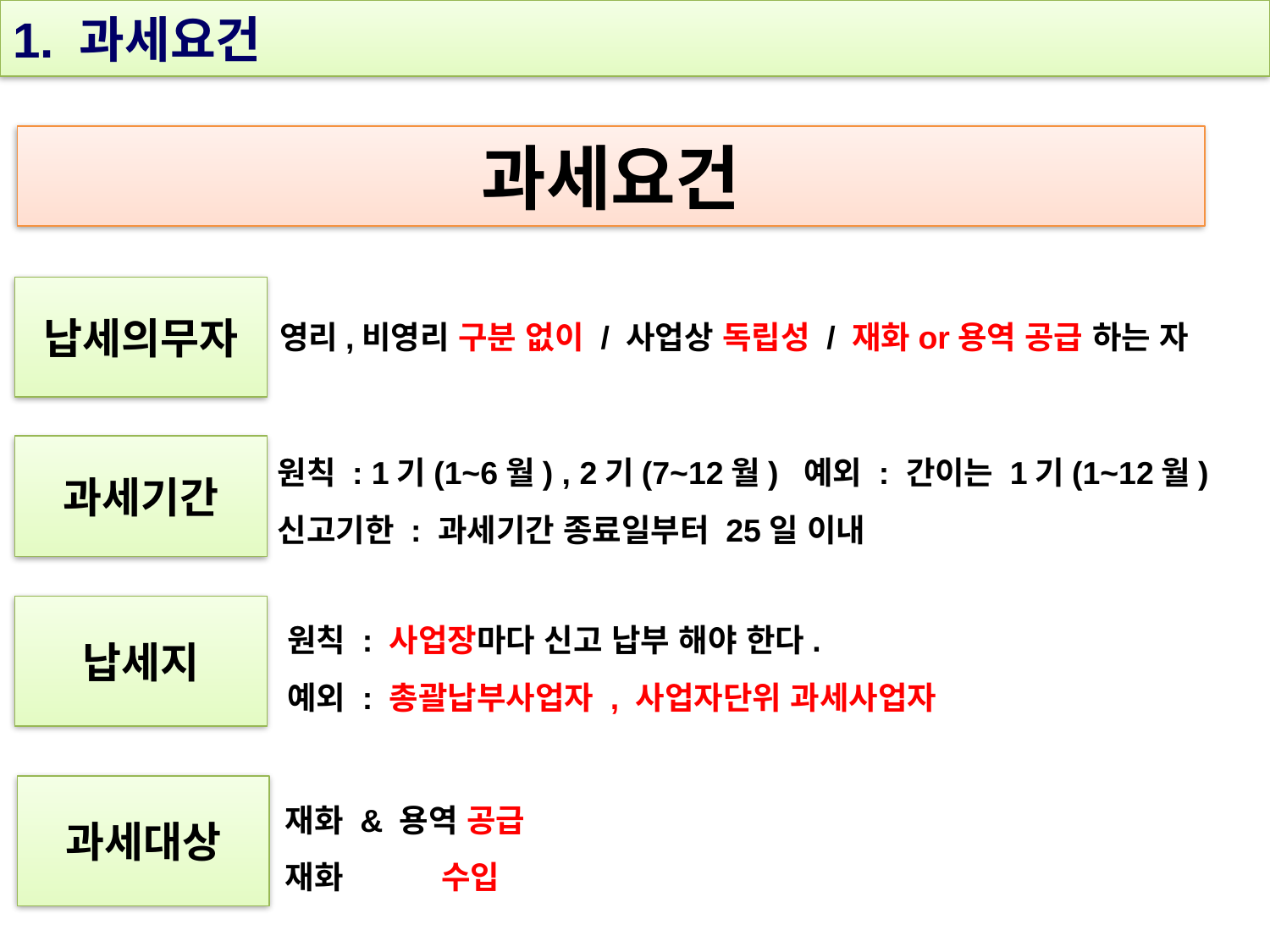

1. 과세요건
과세요건
납세의무자
영리,비영리 구분 없이 / 사업상 독립성 / 재화or용역 공급 하는 자
원칙 : 1기(1~6월) , 2기(7~12월)  예외 : 간이는 1기(1~12월)
신고기한 : 과세기간 종료일부터 25일 이내
과세기간
원칙 : 사업장마다 신고 납부 해야 한다.
예외 : 총괄납부사업자 , 사업자단위 과세사업자
납세지
재화 & 용역 공급
재화           수입
과세대상